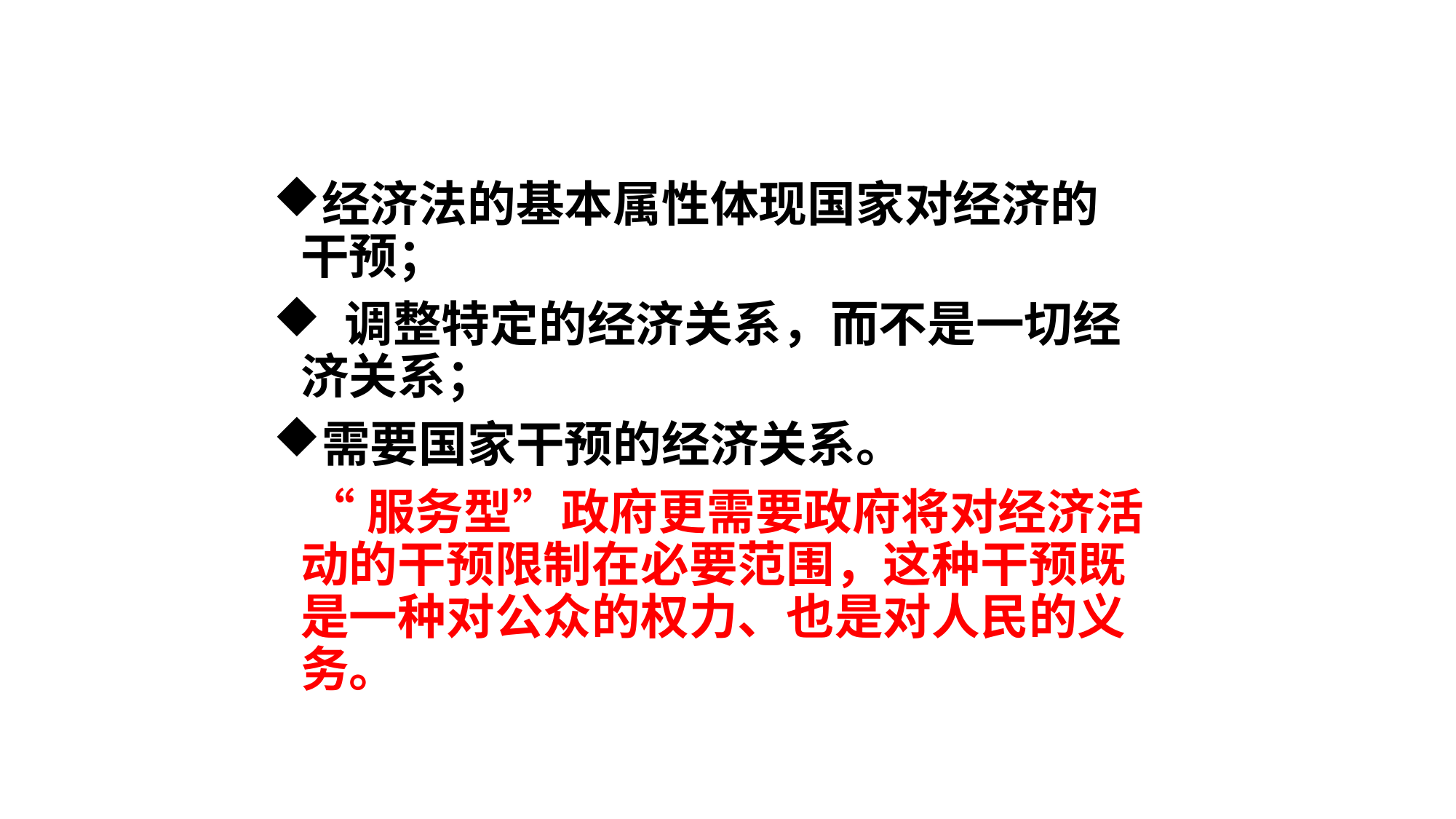

# 理解时注意
经济法的基本属性体现国家对经济的干预；
 调整特定的经济关系，而不是一切经济关系；
需要国家干预的经济关系。
   “服务型”政府更需要政府将对经济活动的干预限制在必要范围，这种干预既是一种对公众的权力、也是对人民的义务。